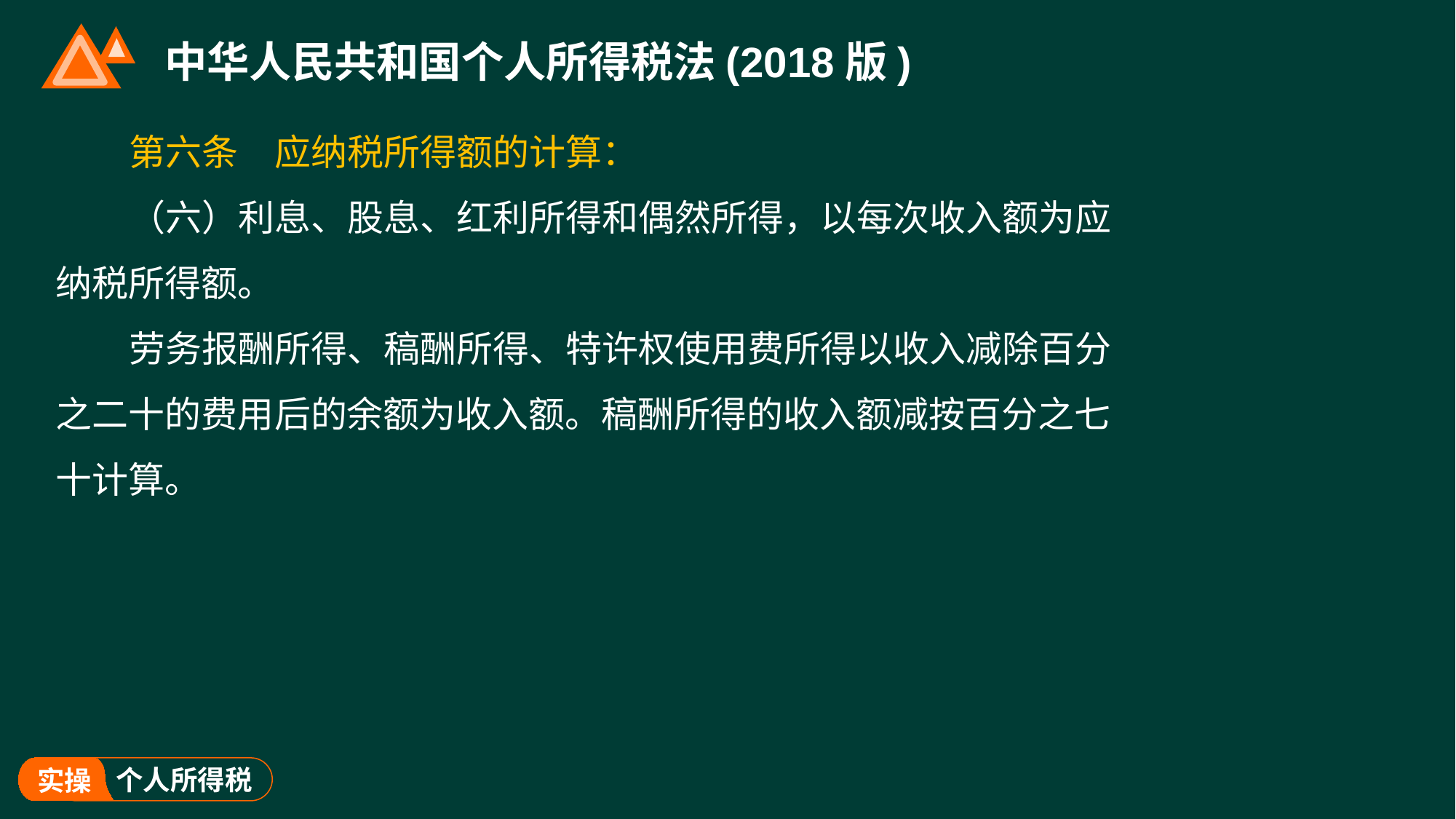

# 中华人民共和国个人所得税法(2018版)
第六条　应纳税所得额的计算：
（六）利息、股息、红利所得和偶然所得，以每次收入额为应纳税所得额。
劳务报酬所得、稿酬所得、特许权使用费所得以收入减除百分之二十的费用后的余额为收入额。稿酬所得的收入额减按百分之七十计算。